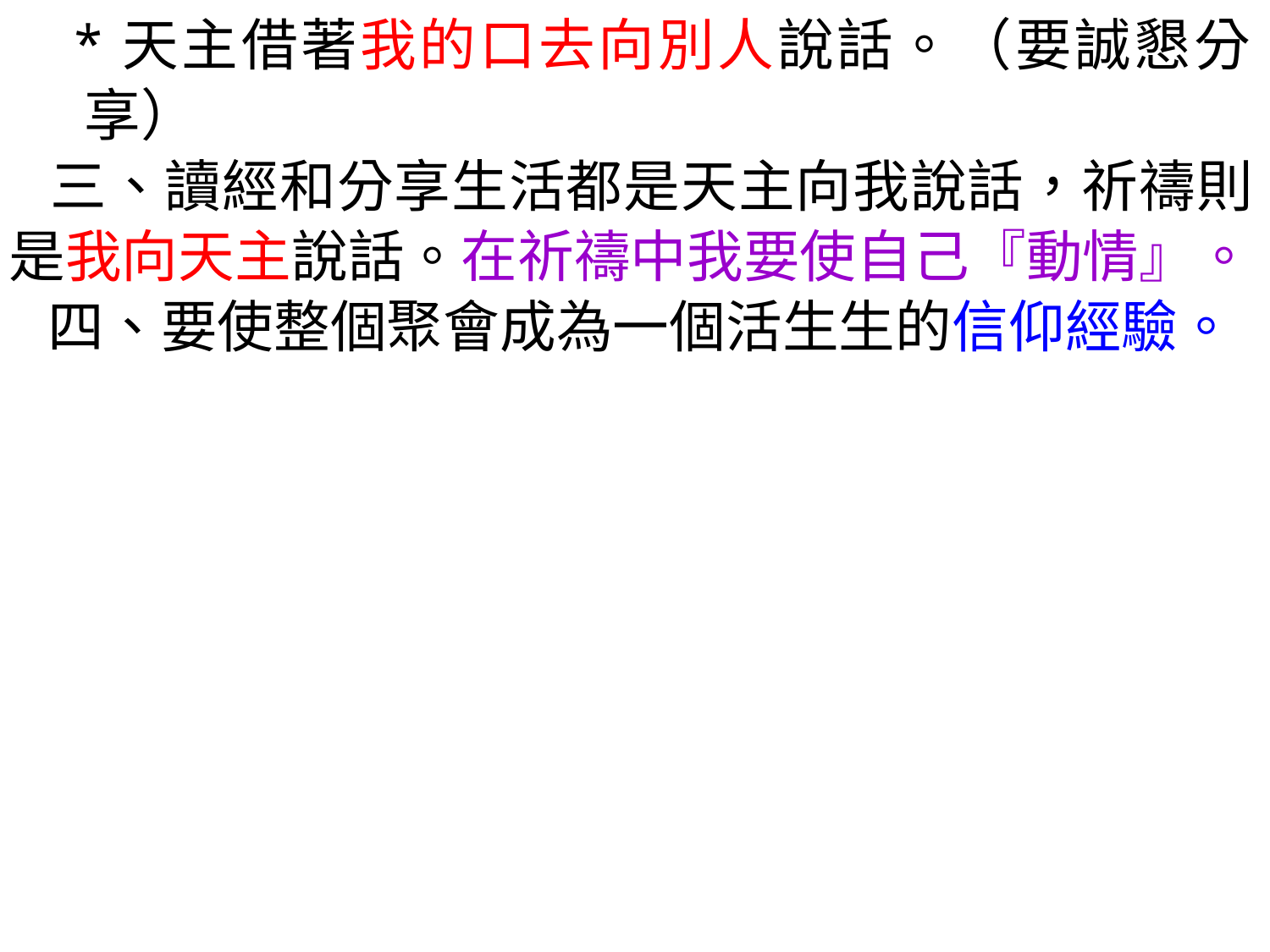

*天主借著我的口去向別人說話。（要誠懇分
 享）
  三、讀經和分享生活都是天主向我說話，祈禱則是我向天主說話。在祈禱中我要使自己『動情』。
  四、要使整個聚會成為一個活生生的信仰經驗。